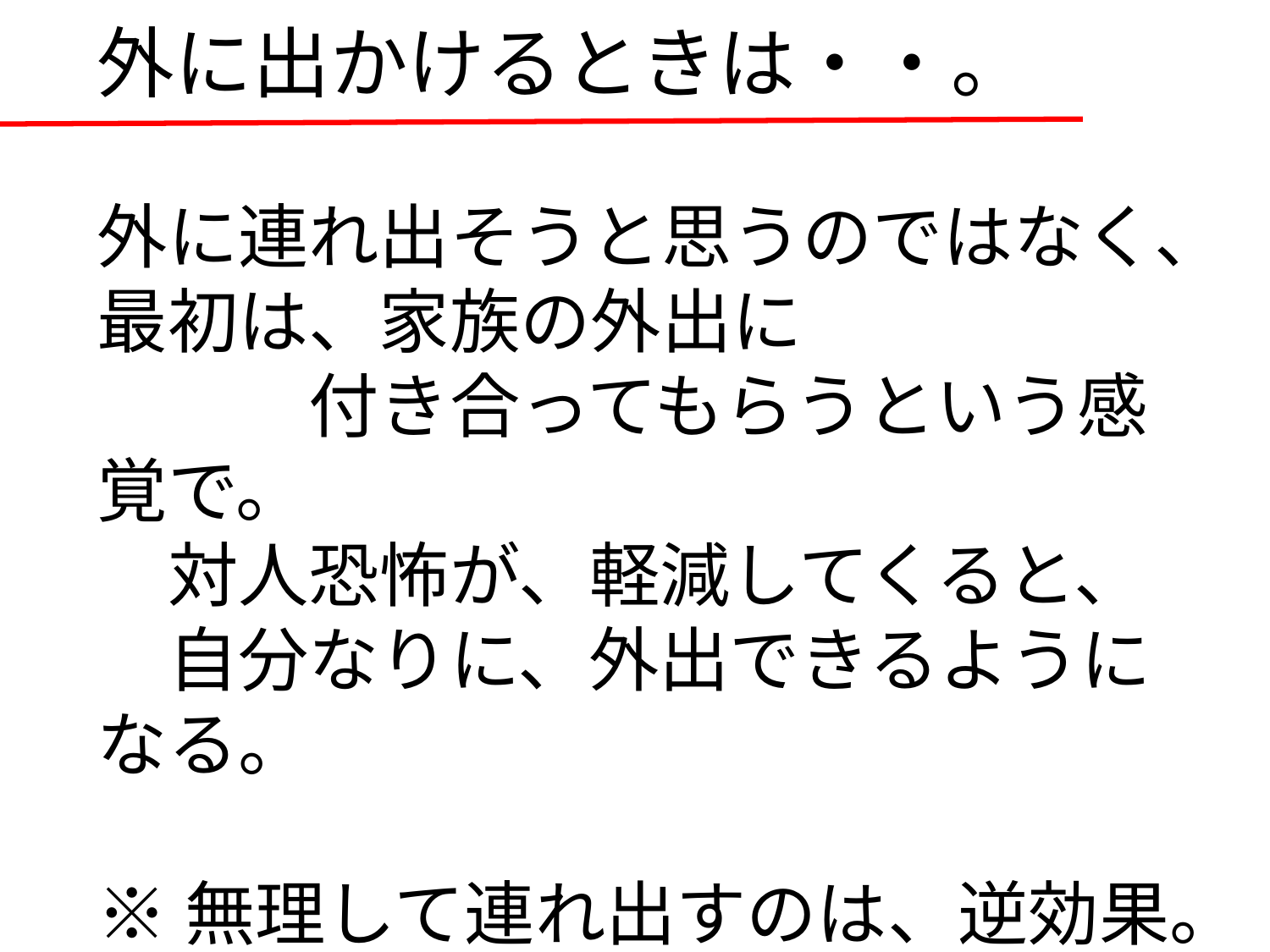

外に出かけるときは・・。
外に連れ出そうと思うのではなく、
最初は、家族の外出に
　　　付き合ってもらうという感覚で。
　対人恐怖が、軽減してくると、
　自分なりに、外出できるようになる。

※無理して連れ出すのは、逆効果。
　かえって、対人恐怖を高めることも。